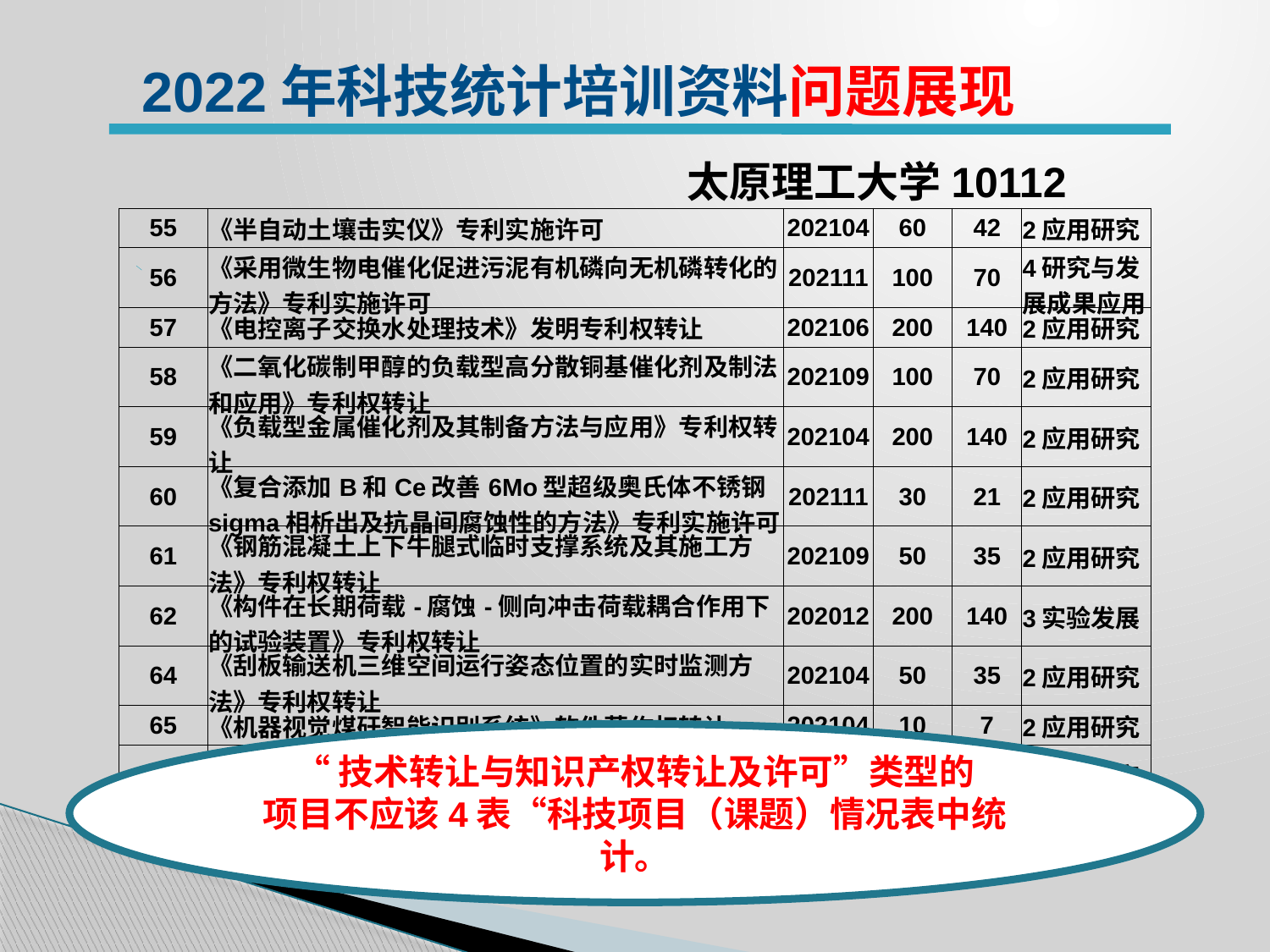

2022年科技统计培训资料问题展现
太原理工大学10112
| 55 | 《半自动土壤击实仪》专利实施许可 | 202104 | 60 | 42 | 2应用研究 |
| --- | --- | --- | --- | --- | --- |
| 56 | 《采用微生物电催化促进污泥有机磷向无机磷转化的方法》专利实施许可 | 202111 | 100 | 70 | 4研究与发展成果应用 |
| 57 | 《电控离子交换水处理技术》发明专利权转让 | 202106 | 200 | 140 | 2应用研究 |
| 58 | 《二氧化碳制甲醇的负载型高分散铜基催化剂及制法和应用》专利权转让 | 202109 | 100 | 70 | 2应用研究 |
| 59 | 《负载型金属催化剂及其制备方法与应用》专利权转让 | 202104 | 200 | 140 | 2应用研究 |
| 60 | 《复合添加B和Ce改善6Mo型超级奥氏体不锈钢sigma相析出及抗晶间腐蚀性的方法》专利实施许可 | 202111 | 30 | 21 | 2应用研究 |
| 61 | 《钢筋混凝土上下牛腿式临时支撑系统及其施工方法》专利权转让 | 202109 | 50 | 35 | 2应用研究 |
| 62 | 《构件在长期荷载-腐蚀-侧向冲击荷载耦合作用下的试验装置》专利权转让 | 202012 | 200 | 140 | 3实验发展 |
| 64 | 《刮板输送机三维空间运行姿态位置的实时监测方法》专利权转让 | 202104 | 50 | 35 | 2应用研究 |
| 65 | 《机器视觉煤矸智能识别系统》软件著作权转让 | 202104 | 10 | 7 | 2应用研究 |
| 66 | 《基基于最小误差熵和ε等级差分进化的多径估计器》专利权转让 | 202109 | 30 | 21 | 2应用研究 |
“技术转让与知识产权转让及许可”类型的
项目不应该4表“科技项目（课题）情况表中统计。